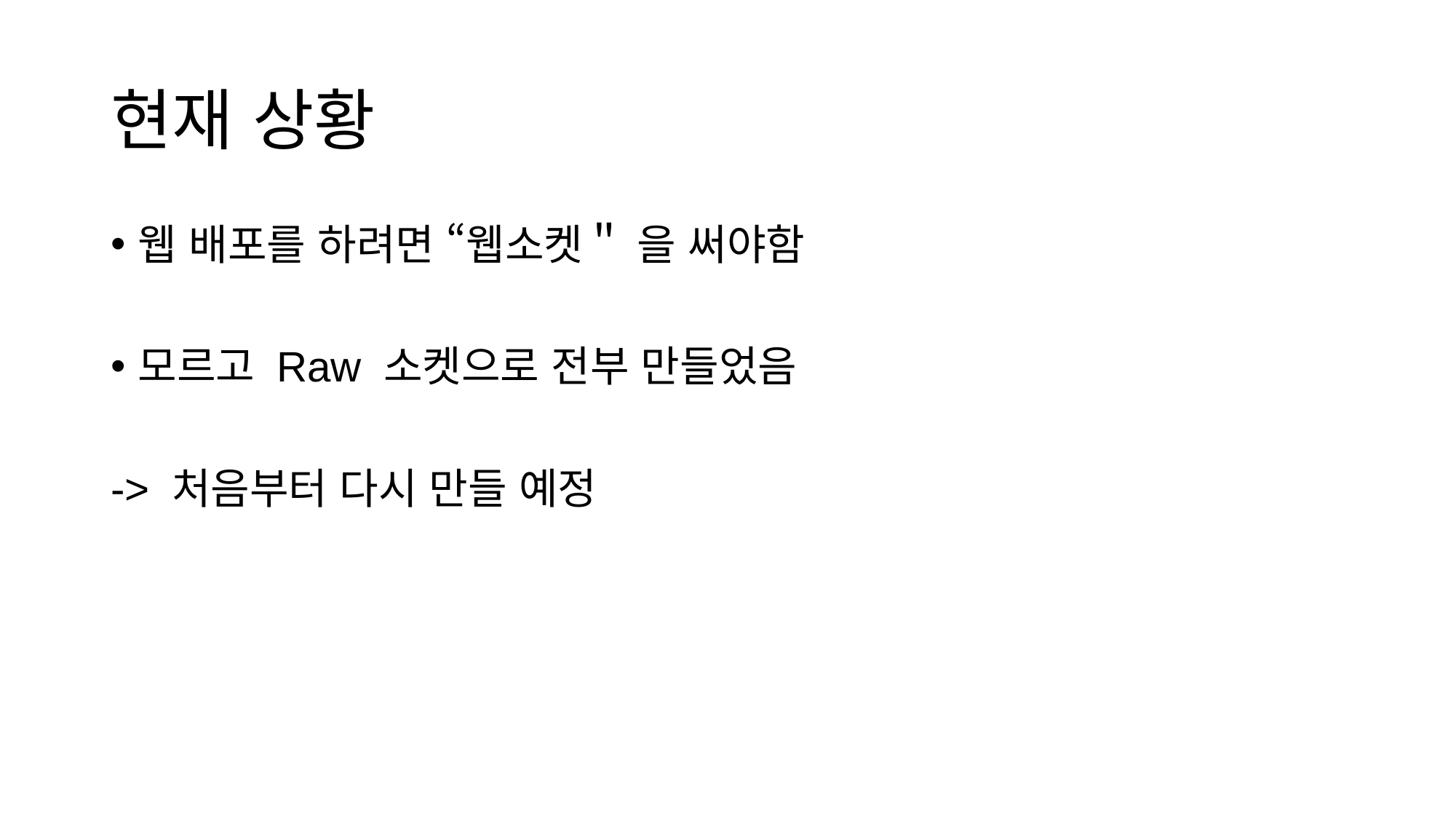

# 현재 상황
웹 배포를 하려면 “웹소켓＂ 을 써야함

모르고 Raw 소켓으로 전부 만들었음

-> 처음부터 다시 만들 예정